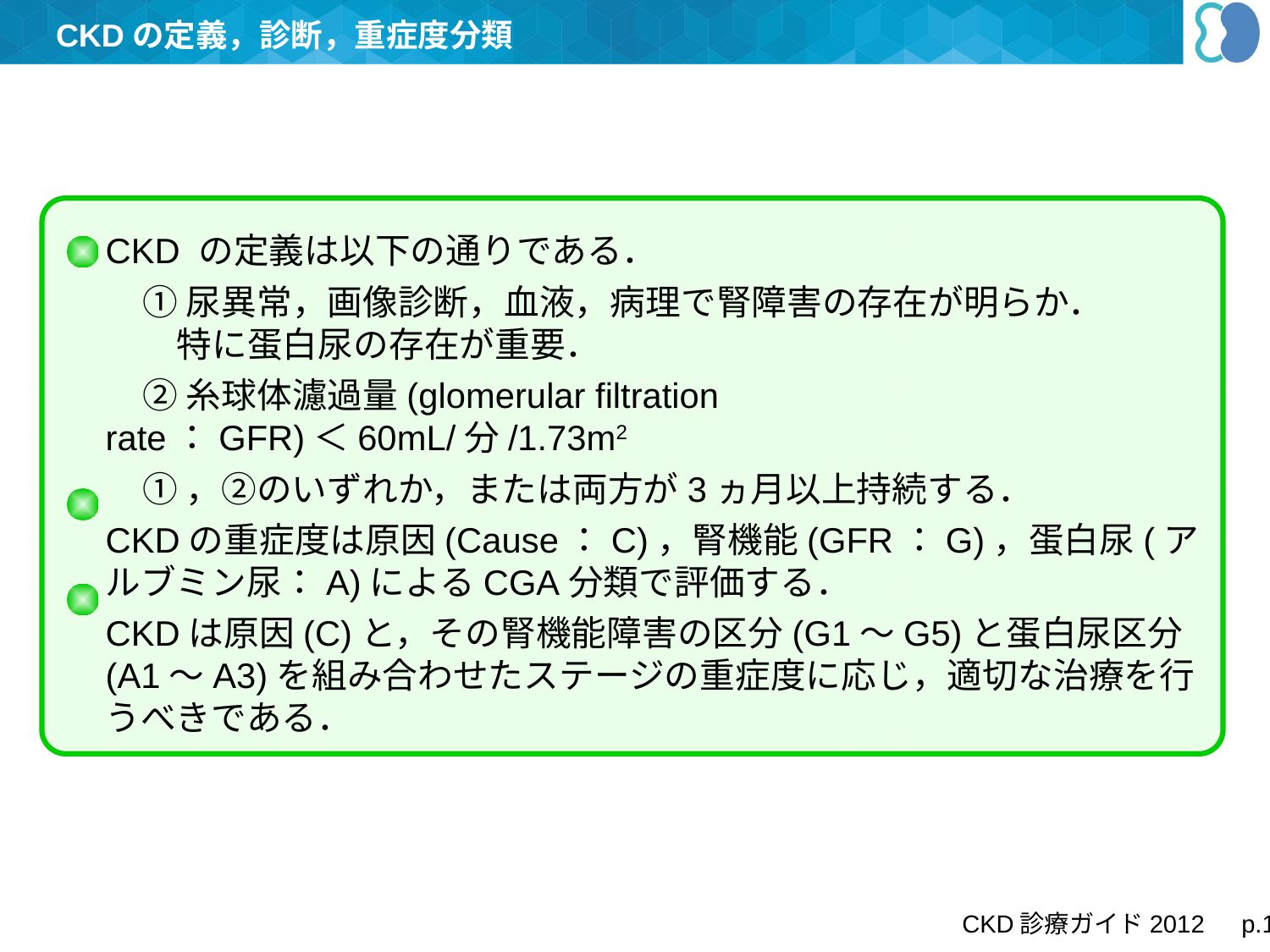

CKDの定義，診断，重症度分類

CKD の定義は以下の通りである．
	①尿異常，画像診断，血液，病理で腎障害の存在が明らか．
		特に蛋白尿の存在が重要．
	②糸球体濾過量(glomerular filtration rate：GFR)＜60mL/分/1.73m2
	①，②のいずれか，または両方が3ヵ月以上持続する．
CKDの重症度は原因(Cause：C)，腎機能(GFR：G)，蛋白尿(アルブミン尿：A)によるCGA分類で評価する．
CKDは原因(C)と，その腎機能障害の区分(G1～G5)と蛋白尿区分(A1～A3)を組み合わせたステージの重症度に応じ，適切な治療を行うべきである．

CKD診療ガイド2012　p.1